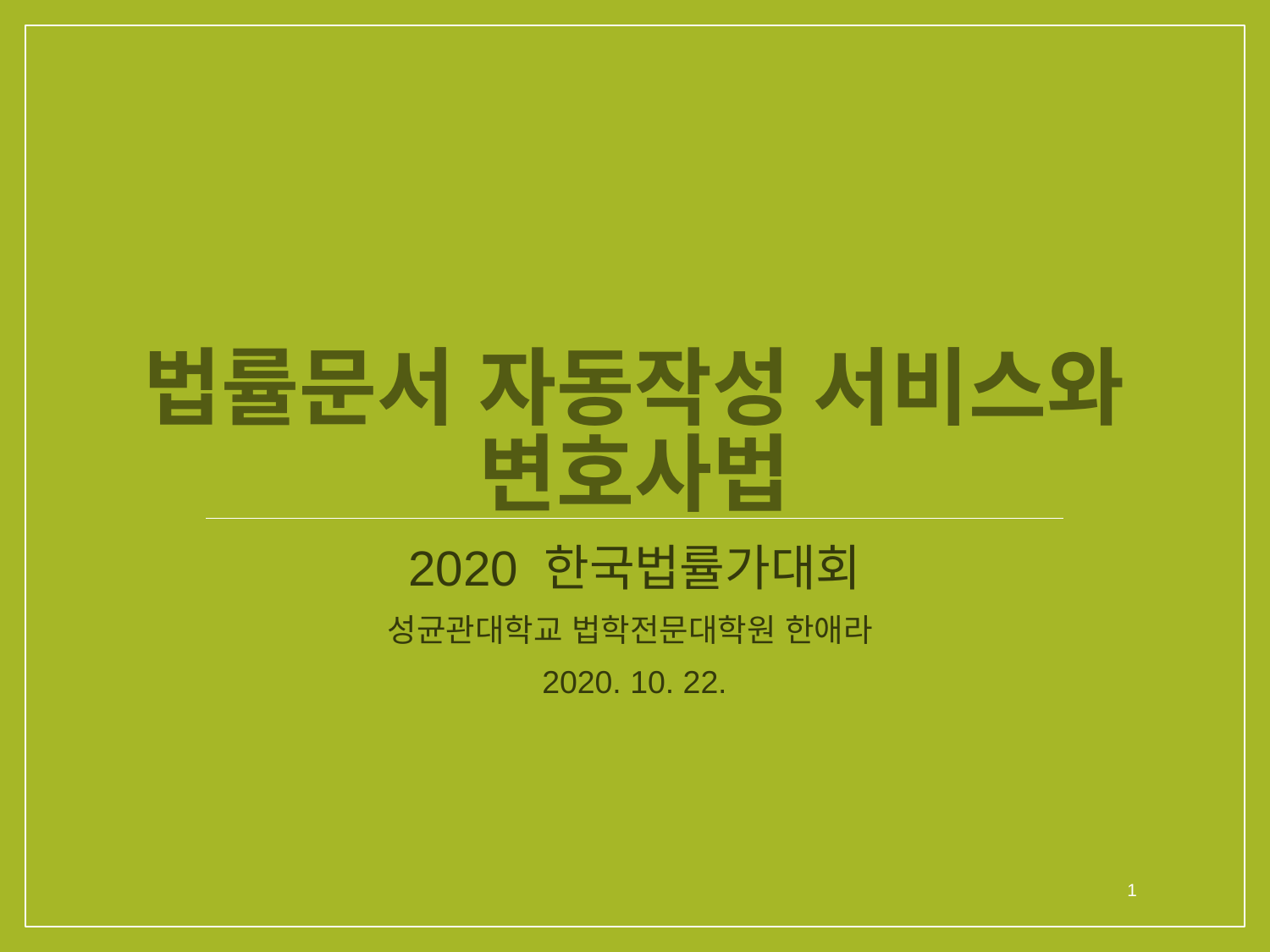

# 법률문서 자동작성 서비스와 변호사법
2020 한국법률가대회
성균관대학교 법학전문대학원 한애라
2020. 10. 22.
1